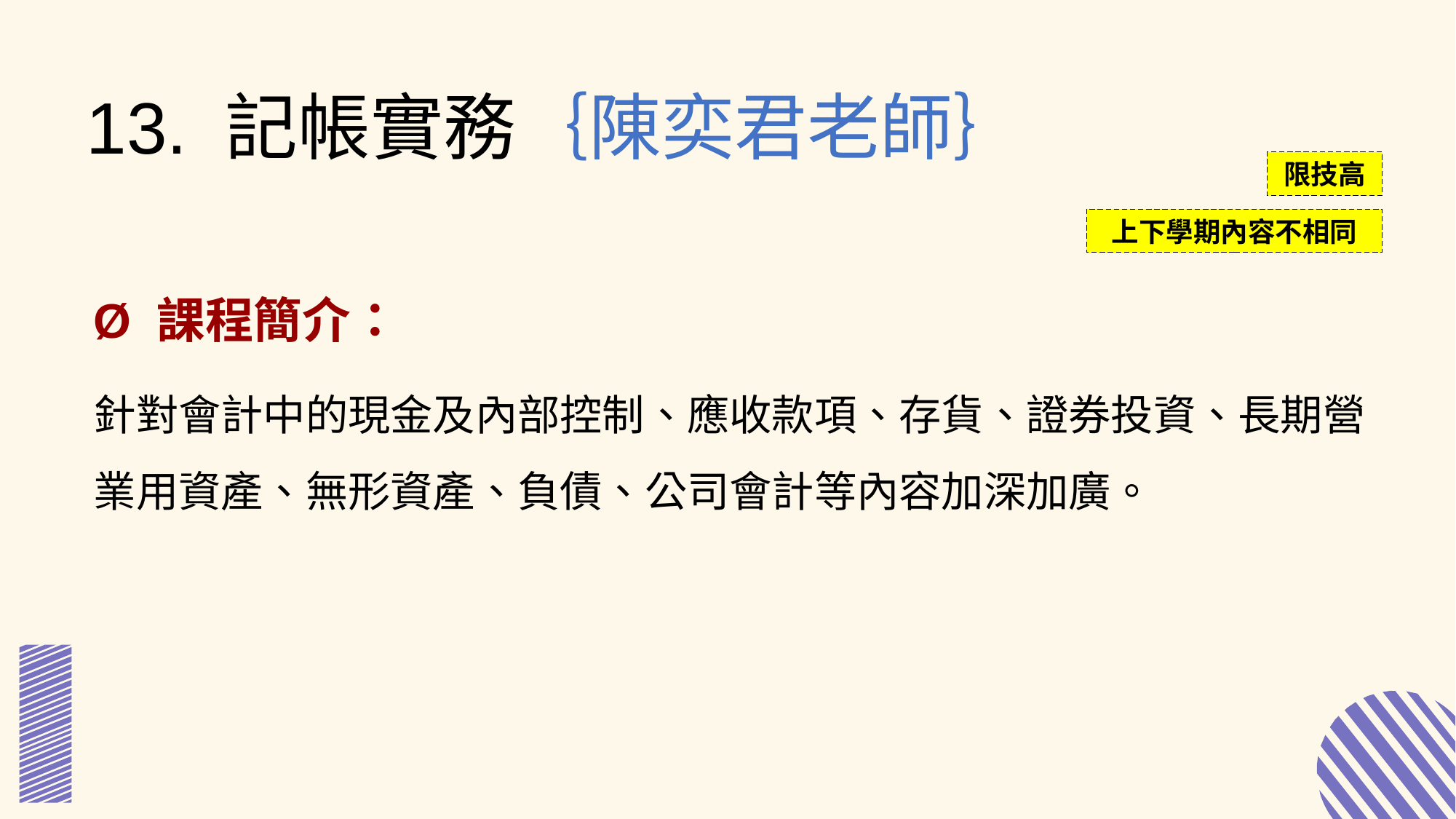

13. 記帳實務｛陳奕君老師｝
限技高
上下學期內容不相同
Ø 課程簡介：
針對會計中的現金及內部控制、應收款項、存貨、證券投資、長期營業用資產、無形資產、負債、公司會計等內容加深加廣。